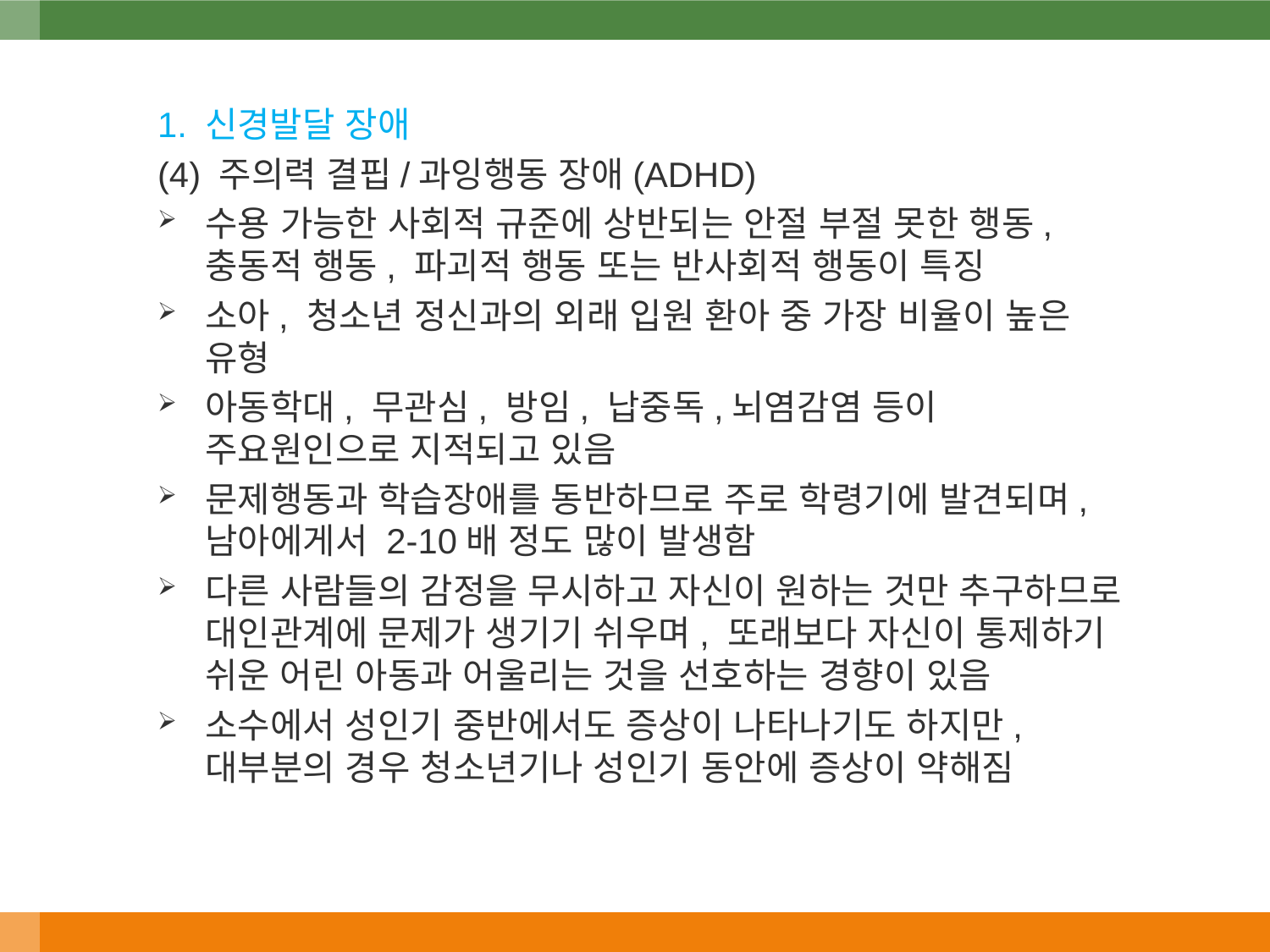

1. 신경발달 장애
(4) 주의력 결핍/과잉행동 장애(ADHD)
수용 가능한 사회적 규준에 상반되는 안절 부절 못한 행동, 충동적 행동, 파괴적 행동 또는 반사회적 행동이 특징
소아, 청소년 정신과의 외래 입원 환아 중 가장 비율이 높은 유형
아동학대, 무관심, 방임, 납중독,뇌염감염 등이 주요원인으로 지적되고 있음
문제행동과 학습장애를 동반하므로 주로 학령기에 발견되며, 남아에게서 2-10배 정도 많이 발생함
다른 사람들의 감정을 무시하고 자신이 원하는 것만 추구하므로 대인관계에 문제가 생기기 쉬우며, 또래보다 자신이 통제하기 쉬운 어린 아동과 어울리는 것을 선호하는 경향이 있음
소수에서 성인기 중반에서도 증상이 나타나기도 하지만, 대부분의 경우 청소년기나 성인기 동안에 증상이 약해짐